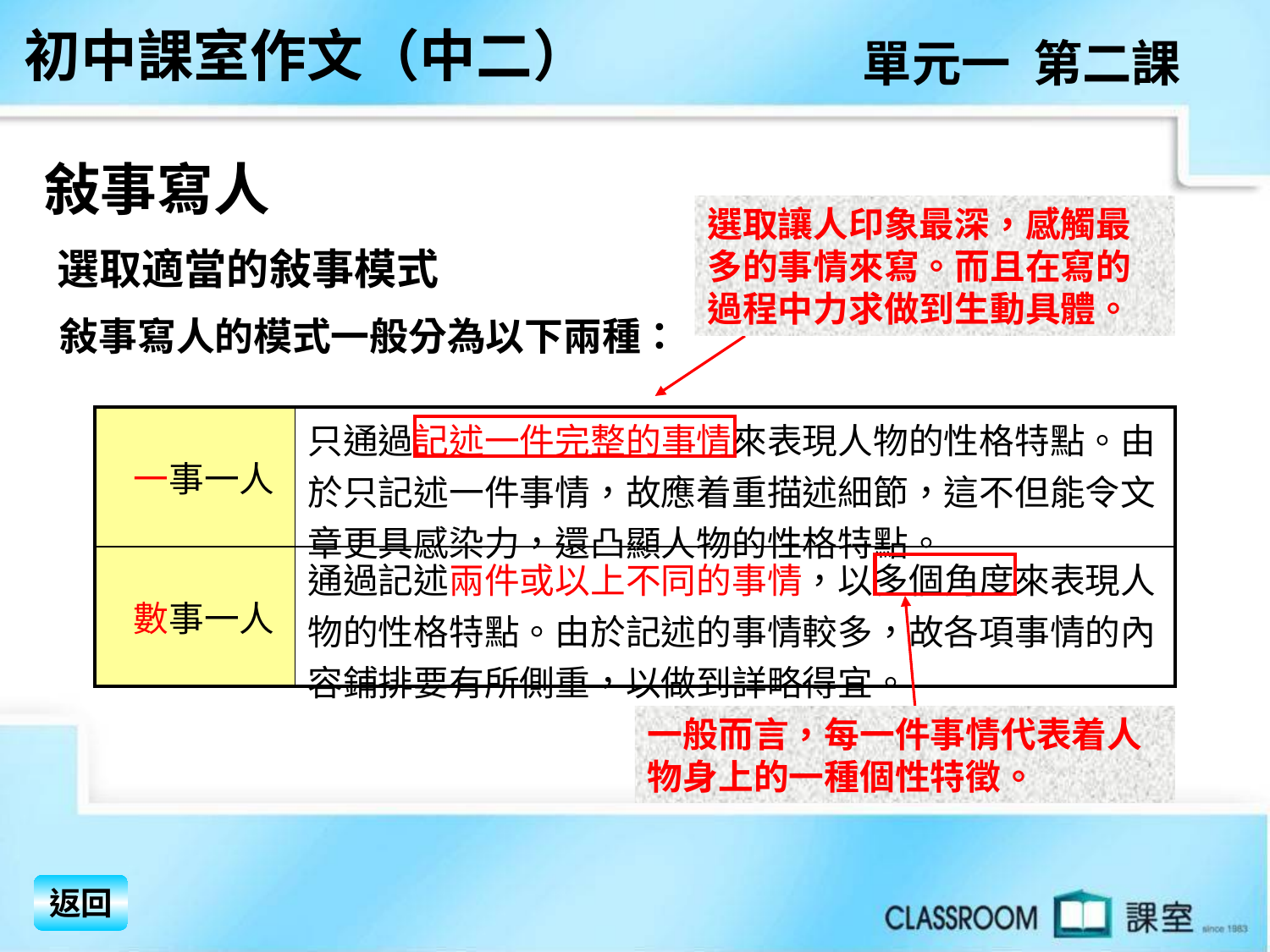

初中課室作文（中二）
單元一  第二課
敍事寫人
選取讓人印象最深，感觸最多的事情來寫。而且在寫的過程中力求做到生動具體。
選取適當的敍事模式

敍事寫人的模式一般分為以下兩種：

| 一事一人 | 只通過記述一件完整的事情來表現人物的性格特點。由於只記述一件事情，故應着重描述細節，這不但能令文章更具感染力，還凸顯人物的性格特點。 |
| --- | --- |
| 數事一人 | 通過記述兩件或以上不同的事情，以多個角度來表現人物的性格特點。由於記述的事情較多，故各項事情的內容鋪排要有所側重，以做到詳略得宜。 |

一般而言，每一件事情代表着人物身上的一種個性特徵。
返回